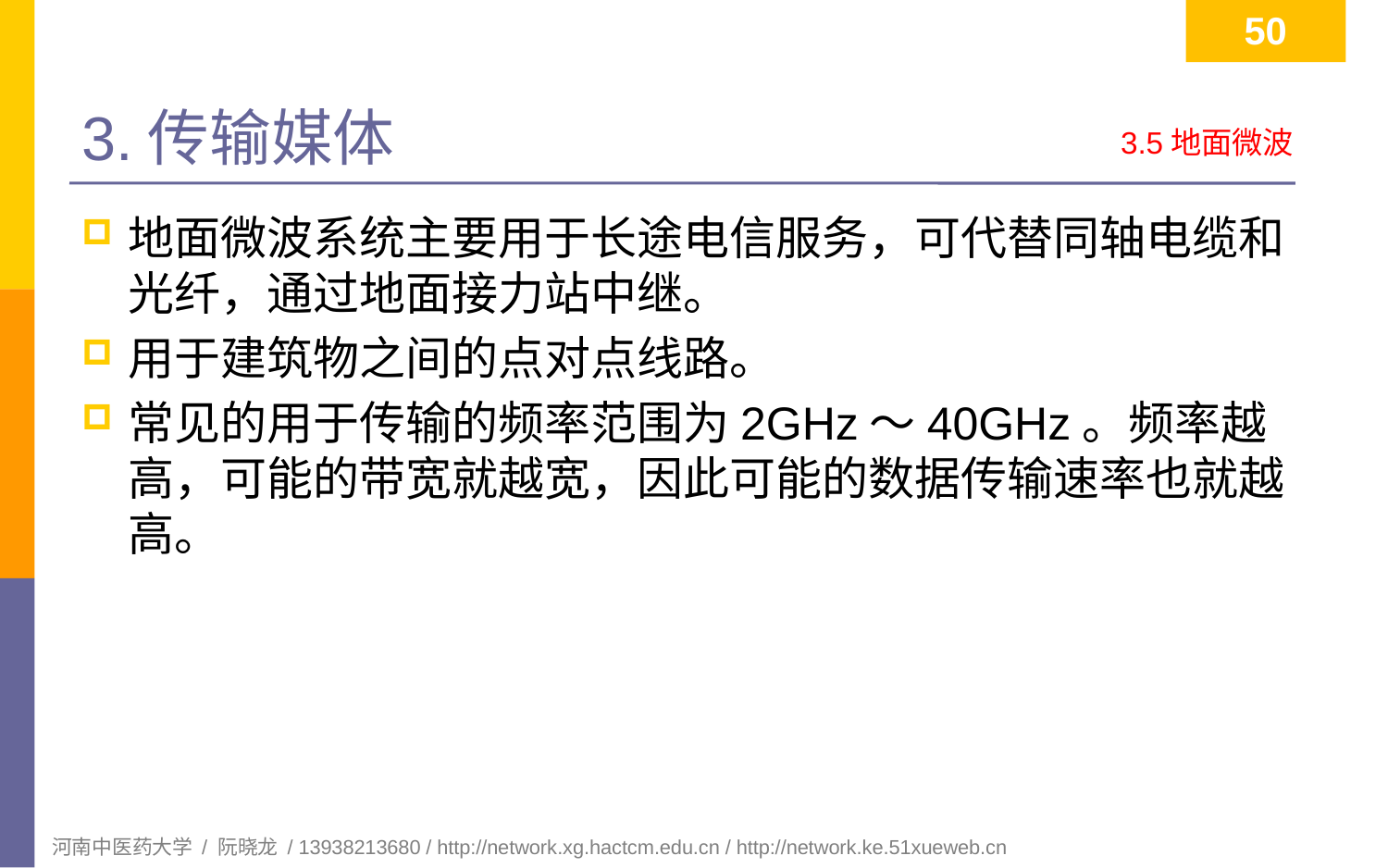

50
# 3.传输媒体
3.5地面微波
地面微波系统主要用于长途电信服务，可代替同轴电缆和光纤，通过地面接力站中继。
用于建筑物之间的点对点线路。
常见的用于传输的频率范围为2GHz～40GHz。频率越高，可能的带宽就越宽，因此可能的数据传输速率也就越高。